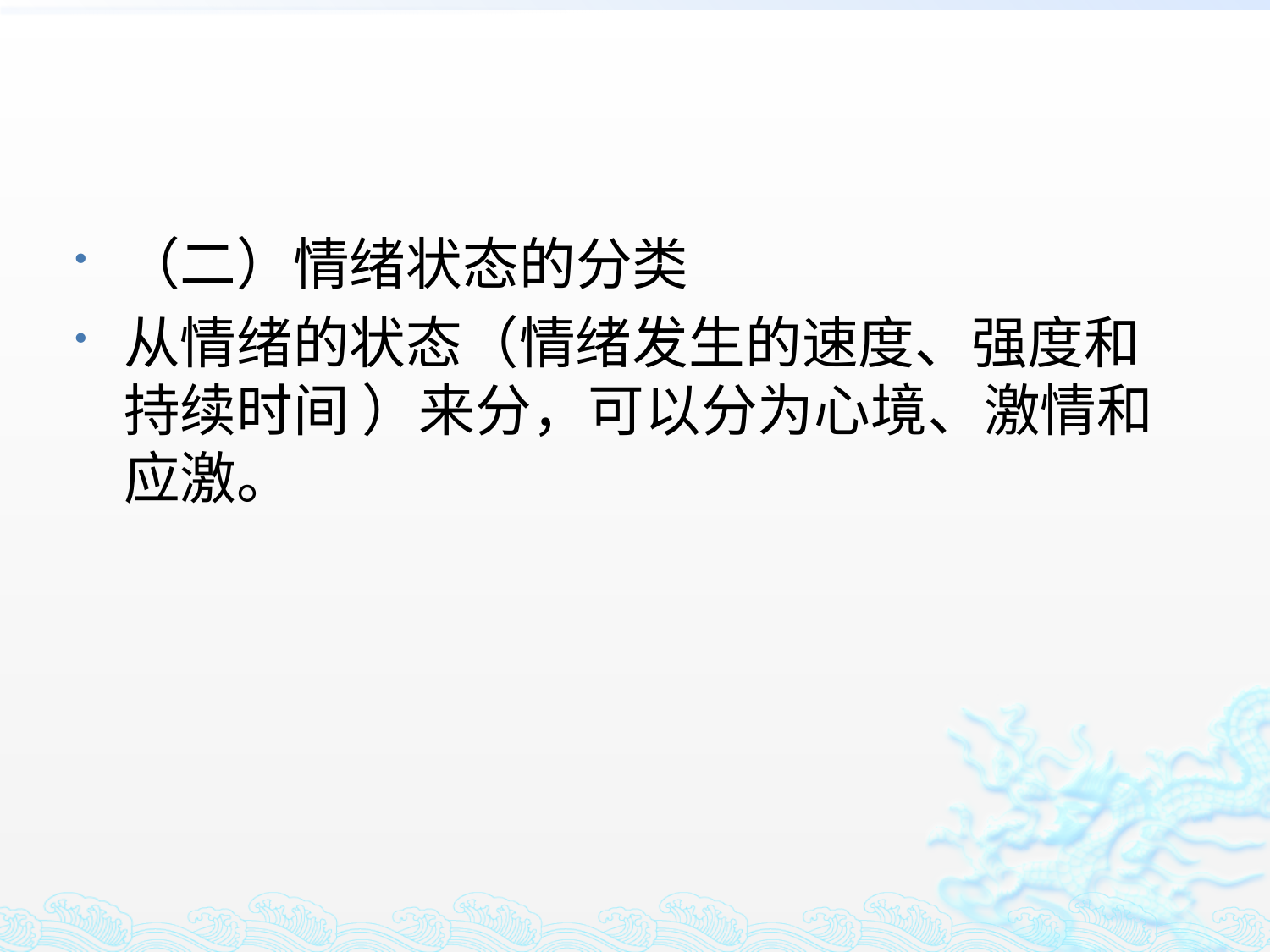

#
（二）情绪状态的分类
从情绪的状态（情绪发生的速度、强度和持续时间 ）来分，可以分为心境、激情和应激。